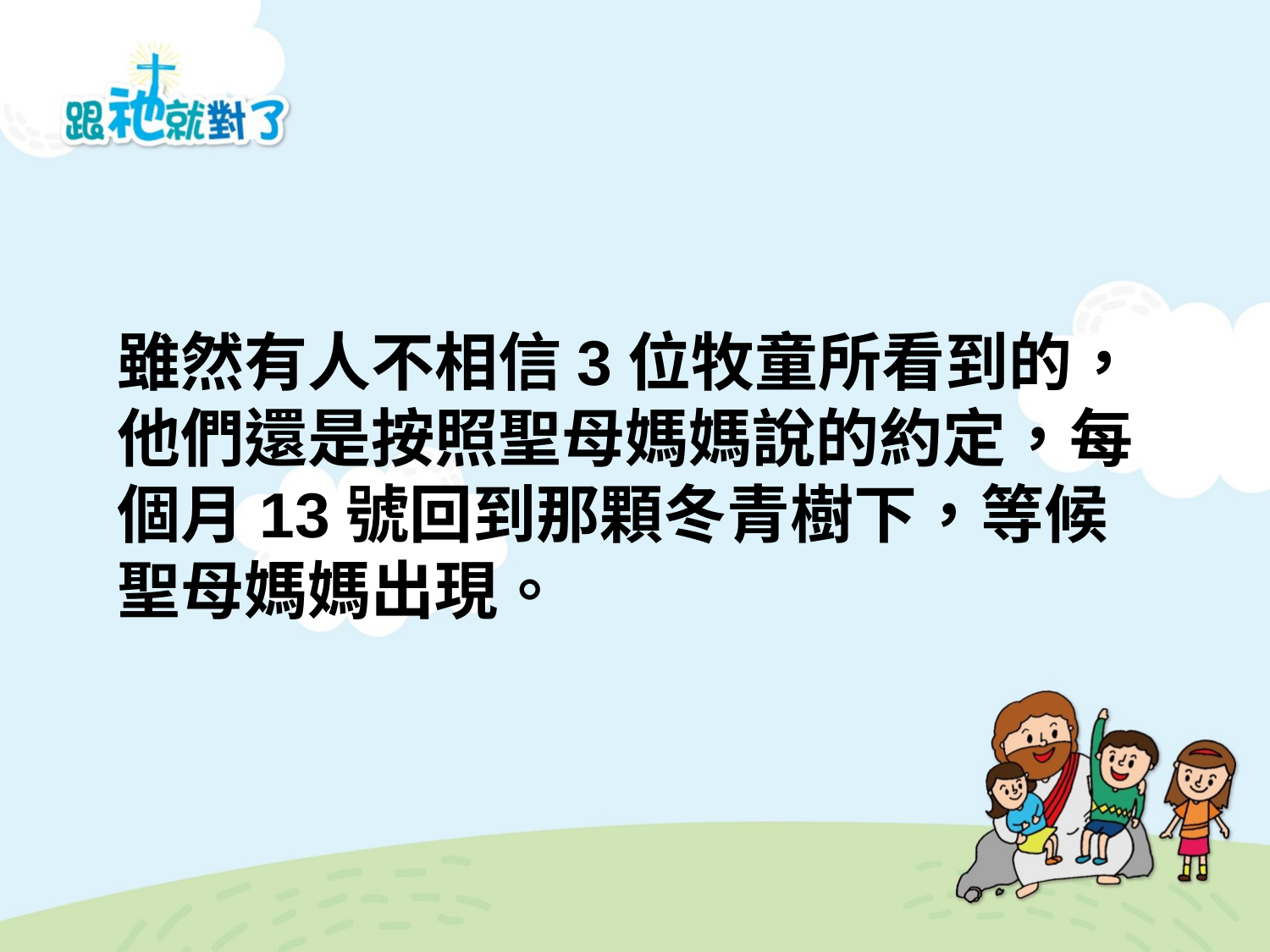

雖然有人不相信3位牧童所看到的，他們還是按照聖母媽媽說的約定，每個月13號回到那顆冬青樹下，等候聖母媽媽出現。